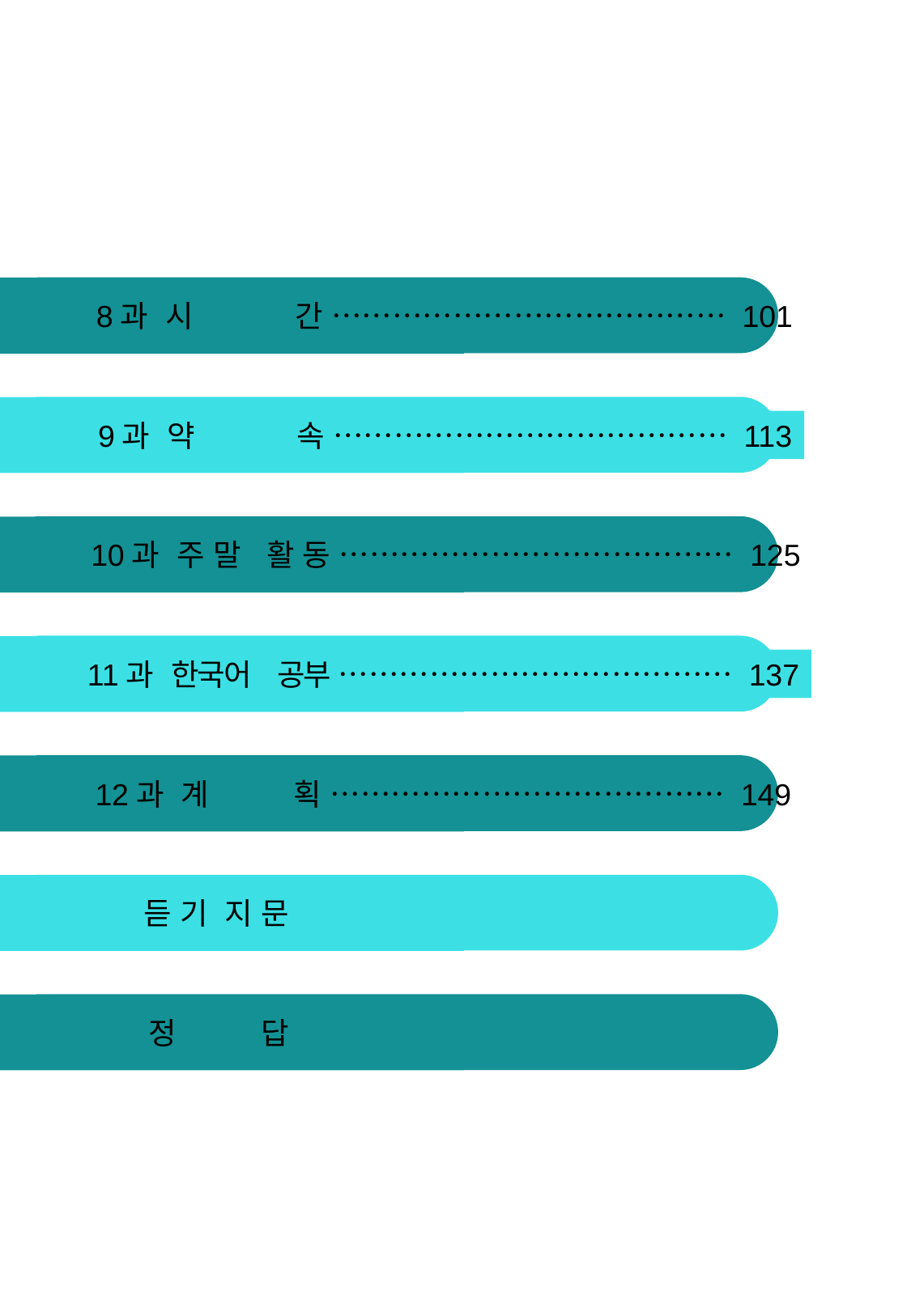

목 차

8과  시            간 ………………………………… 101

9과  약            속 ………………………………… 113

10과  주 말   활 동 ………………………………… 125

11과  한국어    공부 ………………………………… 137

12과  계          획 ………………………………… 149

듣 기  지 문

정          답